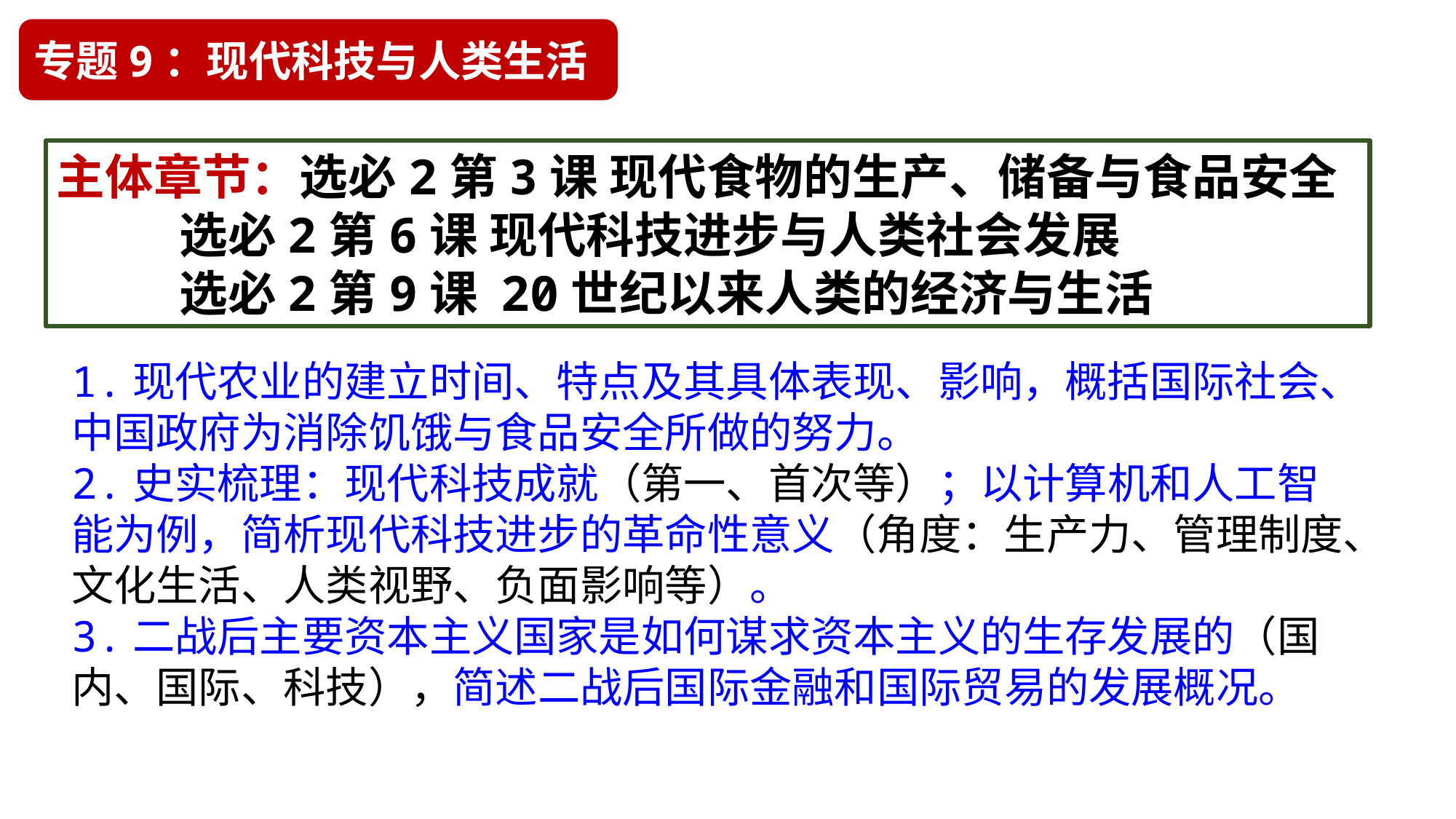

专题9：现代科技与人类生活
主体章节：选必2第3课 现代食物的生产、储备与食品安全
          选必2第6课 现代科技进步与人类社会发展
          选必2第9课 20世纪以来人类的经济与生活
1.现代农业的建立时间、特点及其具体表现、影响，概括国际社会、中国政府为消除饥饿与食品安全所做的努力。
2.史实梳理：现代科技成就（第一、首次等）；以计算机和人工智能为例，简析现代科技进步的革命性意义（角度：生产力、管理制度、文化生活、人类视野、负面影响等）。
3.二战后主要资本主义国家是如何谋求资本主义的生存发展的（国内、国际、科技），简述二战后国际金融和国际贸易的发展概况。